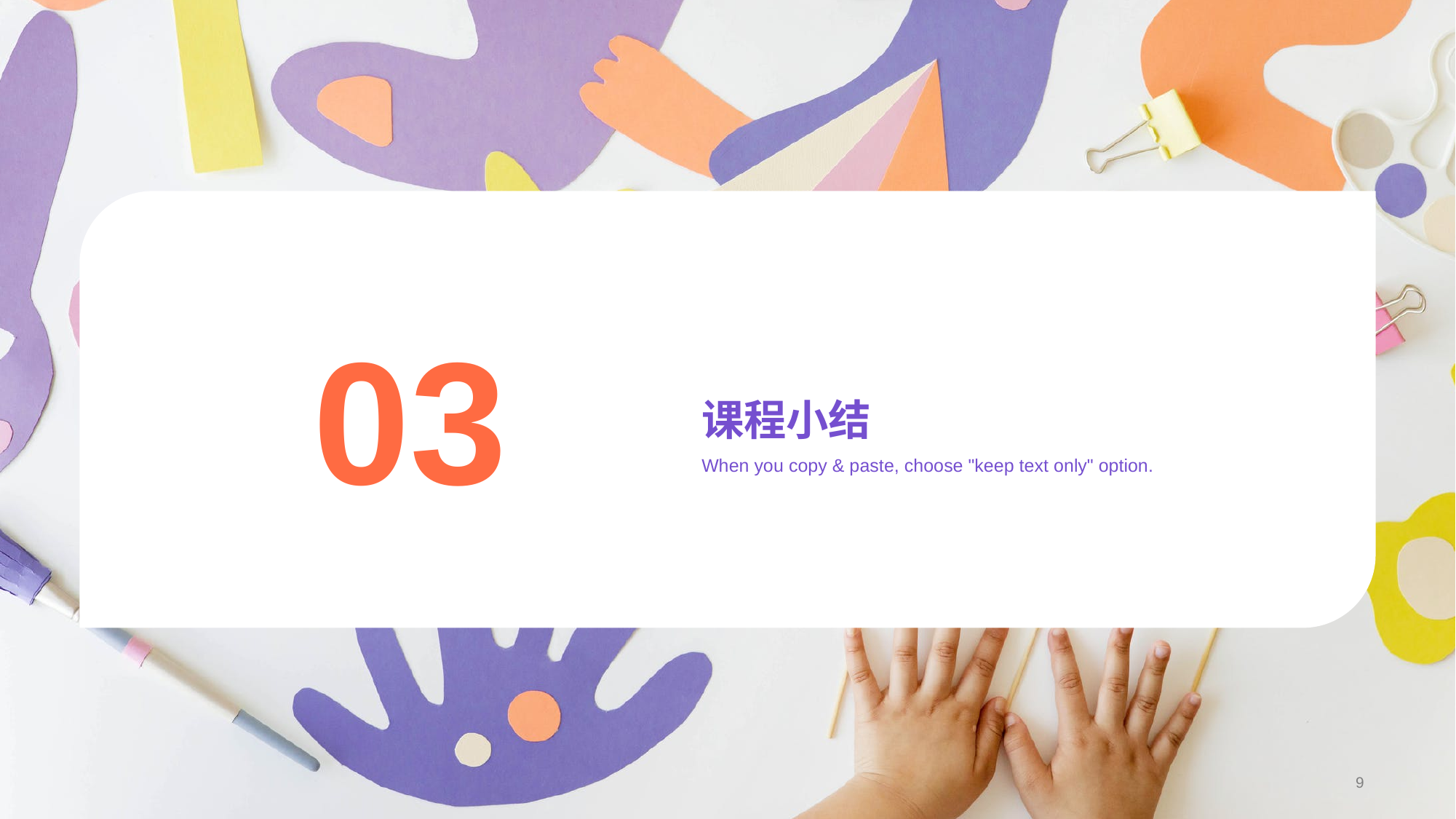

03
# 课程小结
When you copy & paste, choose "keep text only" option.
9